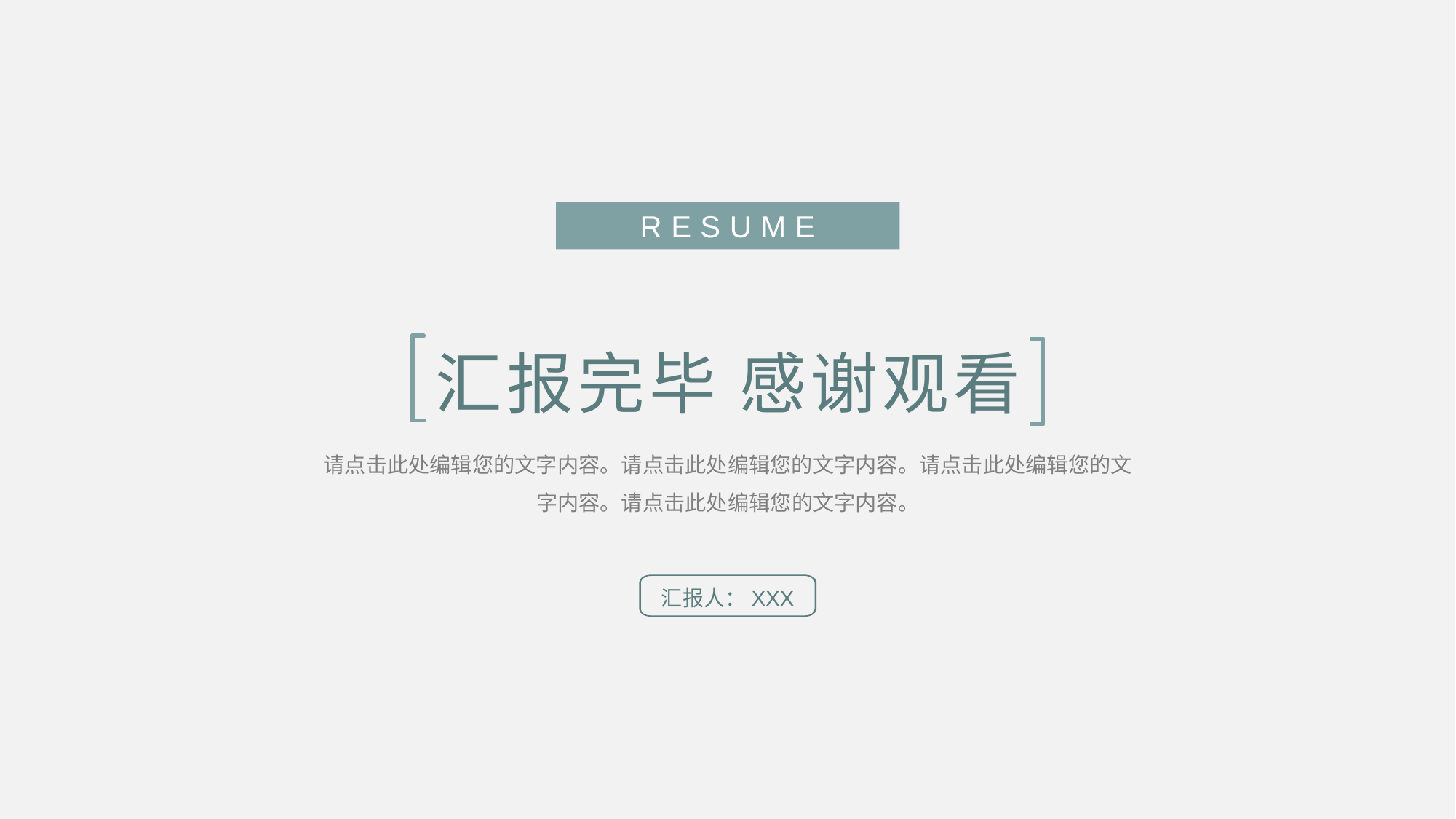

RESUME
汇报完毕 感谢观看

请点击此处编辑您的文字内容。请点击此处编辑您的文字内容。请点击此处编辑您的文字内容。请点击此处编辑您的文字内容。
汇报人：XXX